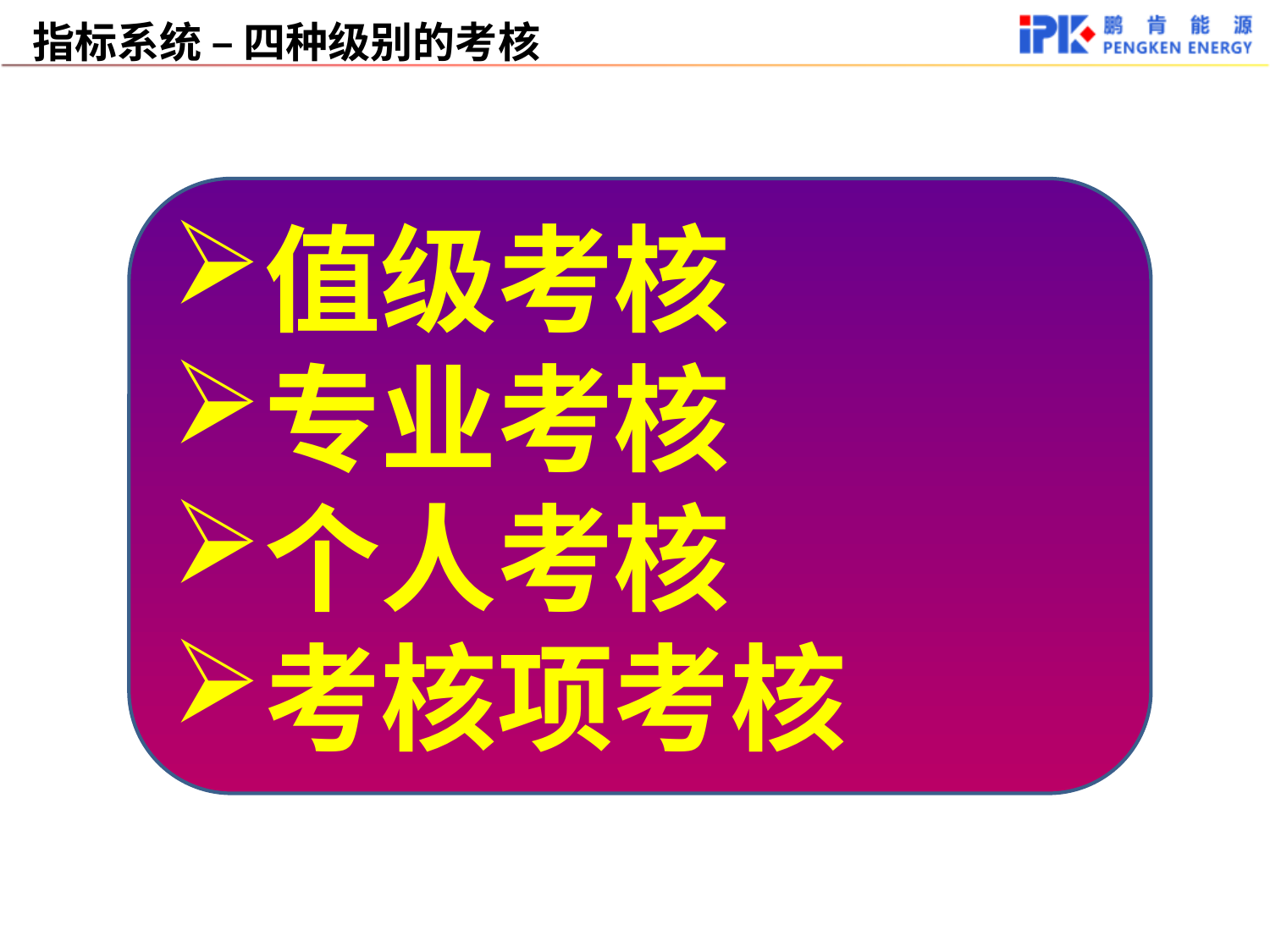

指标系统 – 四种级别的考核
值级考核
专业考核
个人考核
考核项考核